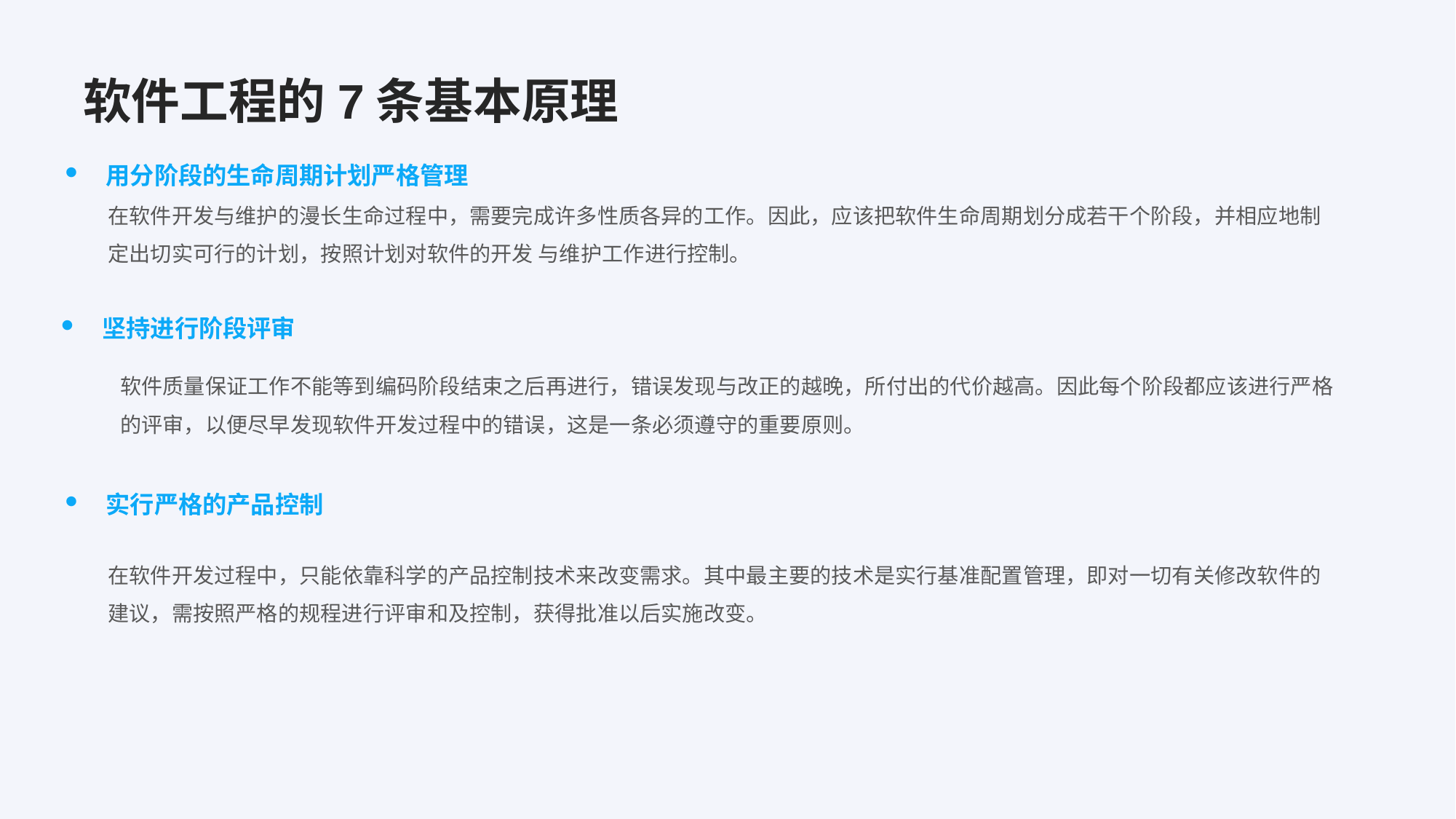

# 软件工程的7条基本原理
用分阶段的生命周期计划严格管理
在软件开发与维护的漫长生命过程中，需要完成许多性质各异的工作。因此，应该把软件生命周期划分成若干个阶段，并相应地制定出切实可行的计划，按照计划对软件的开发 与维护工作进行控制。
坚持进行阶段评审
软件质量保证工作不能等到编码阶段结束之后再进行，错误发现与改正的越晚，所付出的代价越高。因此每个阶段都应该进行严格的评审，以便尽早发现软件开发过程中的错误，这是一条必须遵守的重要原则。
实行严格的产品控制
在软件开发过程中，只能依靠科学的产品控制技术来改变需求。其中最主要的技术是实行基准配置管理，即对一切有关修改软件的建议，需按照严格的规程进行评审和及控制，获得批准以后实施改变。